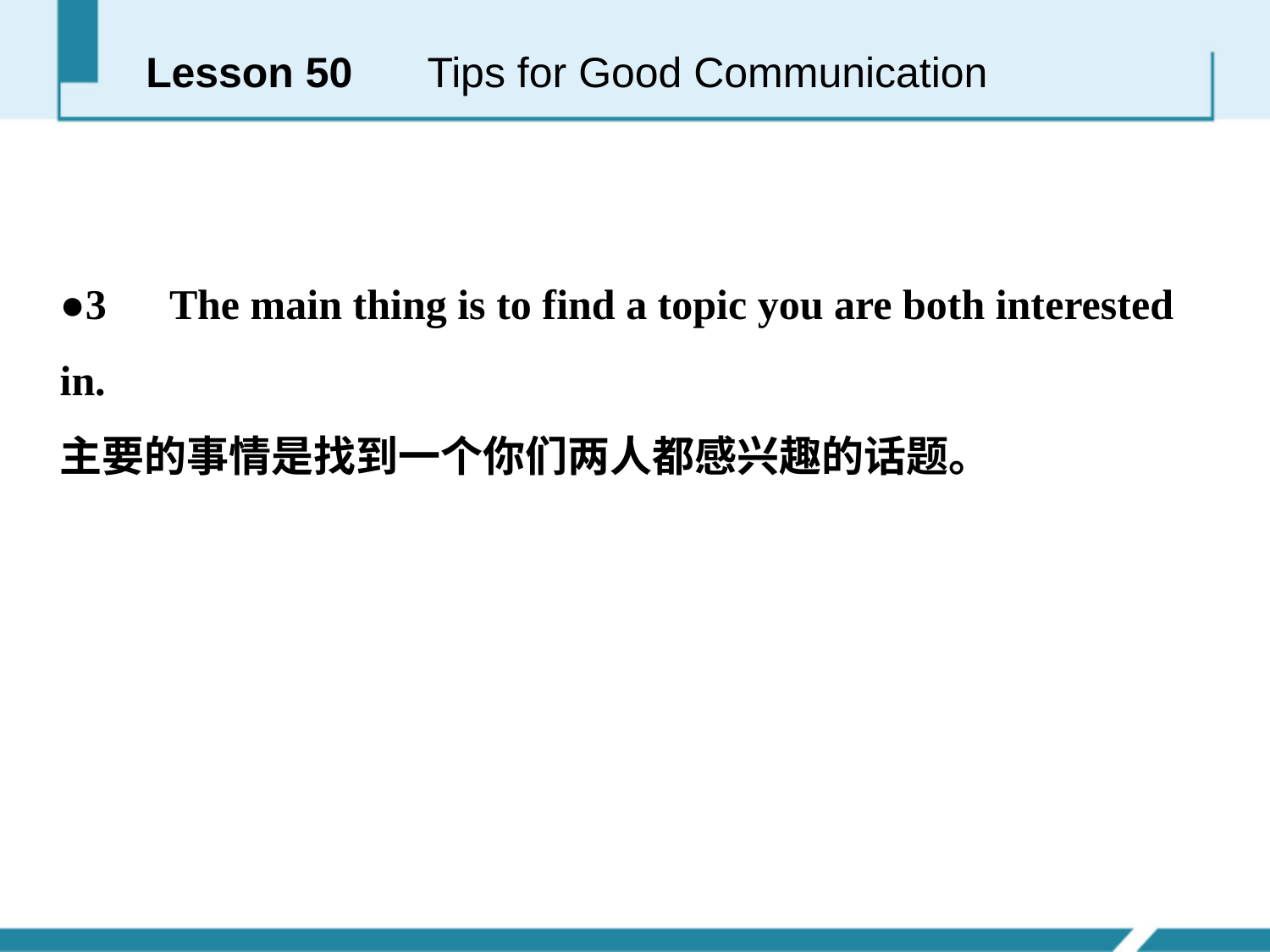

Lesson 50 　Tips for Good Communication
●3　The main thing is to find a topic you are both interested in.
主要的事情是找到一个你们两人都感兴趣的话题。